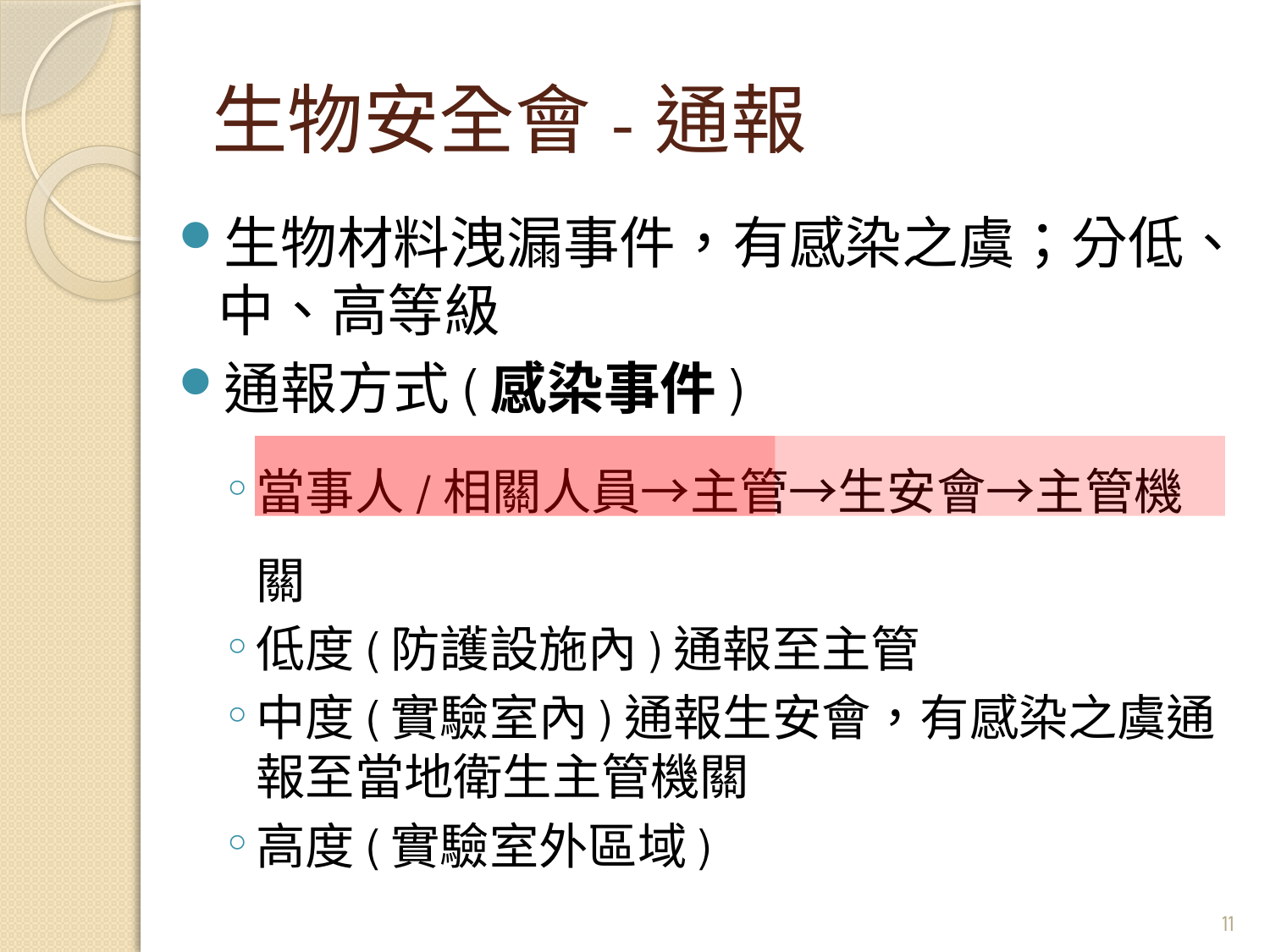

# 生物安全會-通報
生物材料洩漏事件，有感染之虞；分低、中、高等級
通報方式(感染事件)
當事人/相關人員→主管→生安會→主管機關
低度(防護設施內)通報至主管
中度(實驗室內)通報生安會，有感染之虞通報至當地衛生主管機關
高度(實驗室外區域)

11